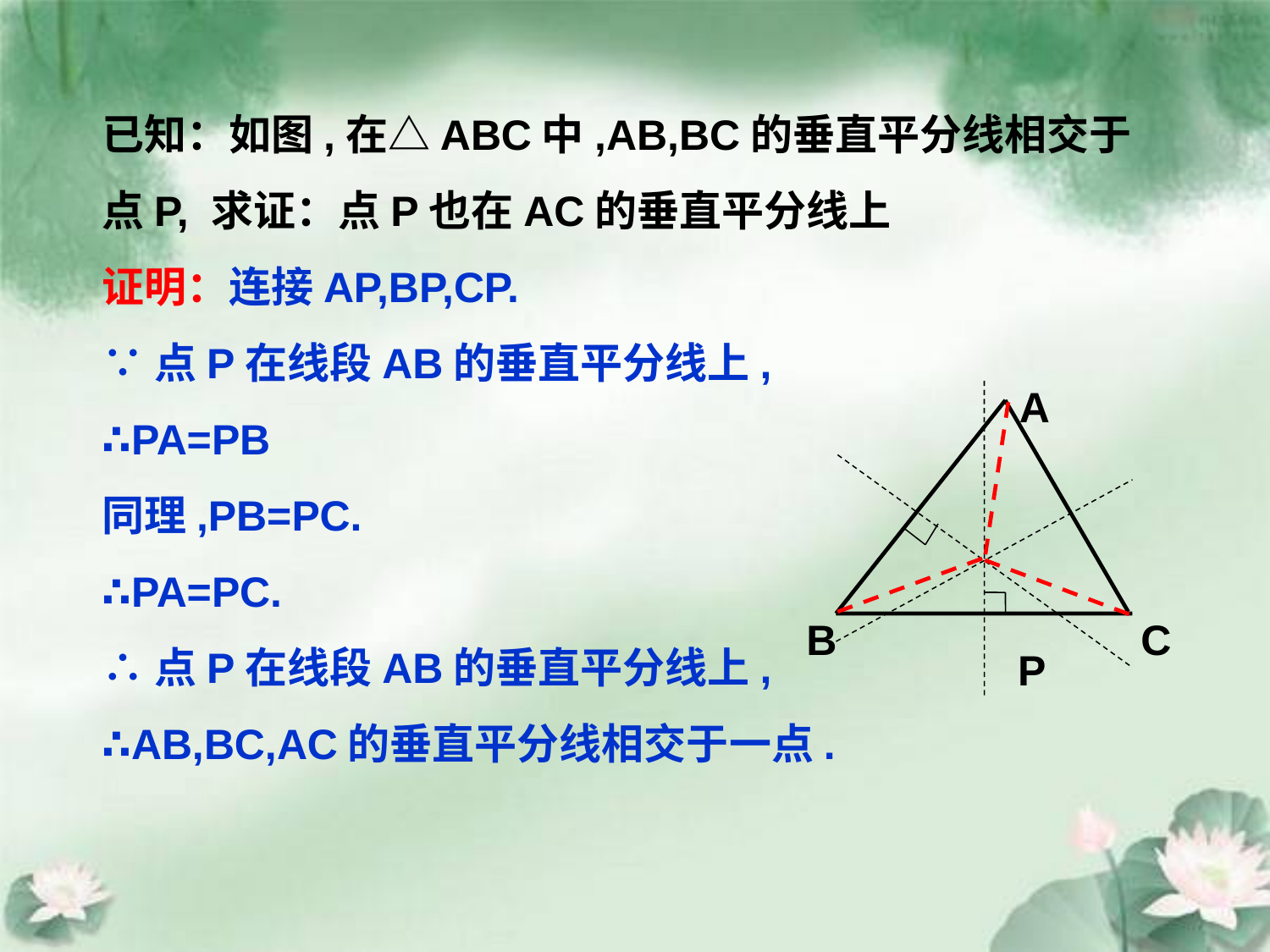

已知：如图,在△ABC中,AB,BC的垂直平分线相交于点P, 求证：点P也在AC的垂直平分线上
证明：连接AP,BP,CP.
∵点P在线段AB的垂直平分线上,
∴PA=PB
同理,PB=PC.
∴PA=PC.
∴点P在线段AB的垂直平分线上,
∴AB,BC,AC的垂直平分线相交于一点.
 A

P
B
C